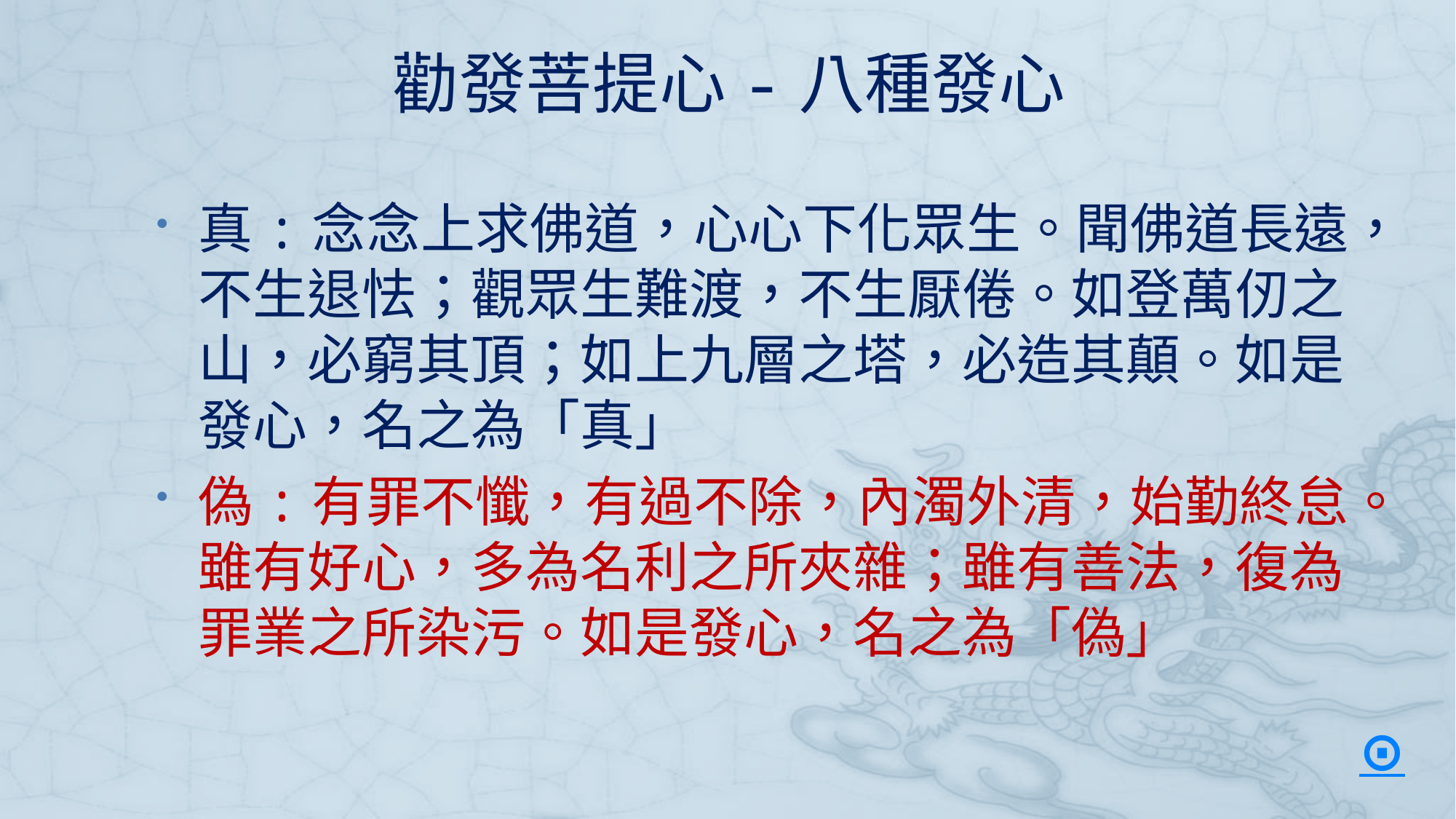

勸發菩提心-八種發心
真:念念上求佛道，心心下化眾生。聞佛道長遠，不生退怯；觀眾生難渡，不生厭倦。如登萬仞之山，必窮其頂；如上九層之塔，必造其顛。如是發心，名之為「真」
偽:有罪不懺，有過不除，內濁外清，始勤終怠。雖有好心，多為名利之所夾雜；雖有善法，復為罪業之所染污。如是發心，名之為「偽」
⊙